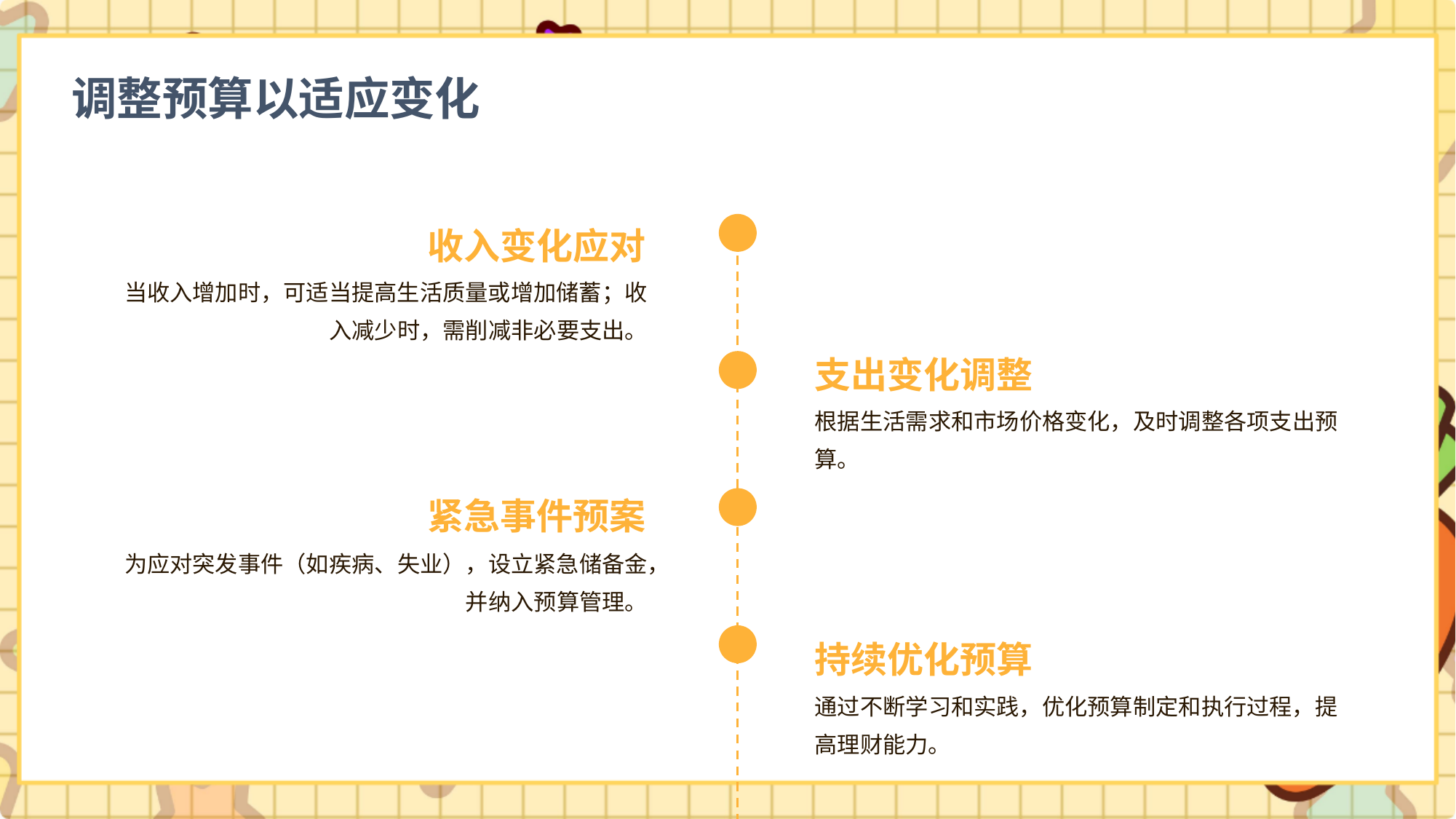

调整预算以适应变化
收入变化应对

当收入增加时，可适当提高生活质量或增加储蓄；收入减少时，需削减非必要支出。
支出变化调整

根据生活需求和市场价格变化，及时调整各项支出预算。
紧急事件预案

为应对突发事件（如疾病、失业），设立紧急储备金，并纳入预算管理。
持续优化预算

通过不断学习和实践，优化预算制定和执行过程，提高理财能力。